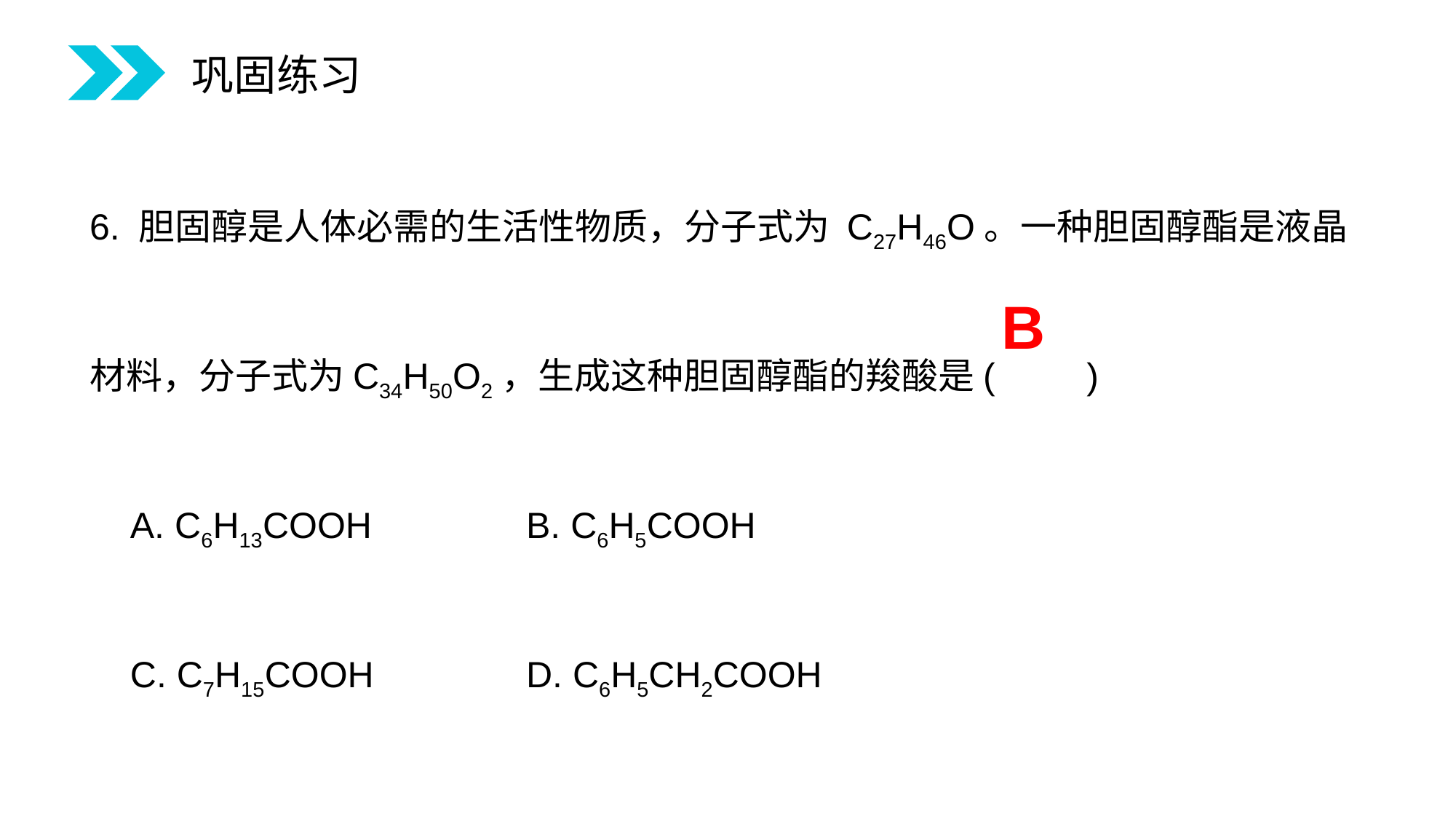

巩固练习
6. 胆固醇是人体必需的生活性物质，分子式为 C27H46O。一种胆固醇酯是液晶材料，分子式为C34H50O2，生成这种胆固醇酯的羧酸是(         )
    A. C6H13COOH		B. C6H5COOH
    C. C7H15COOH		D. C6H5CH2COOH
B